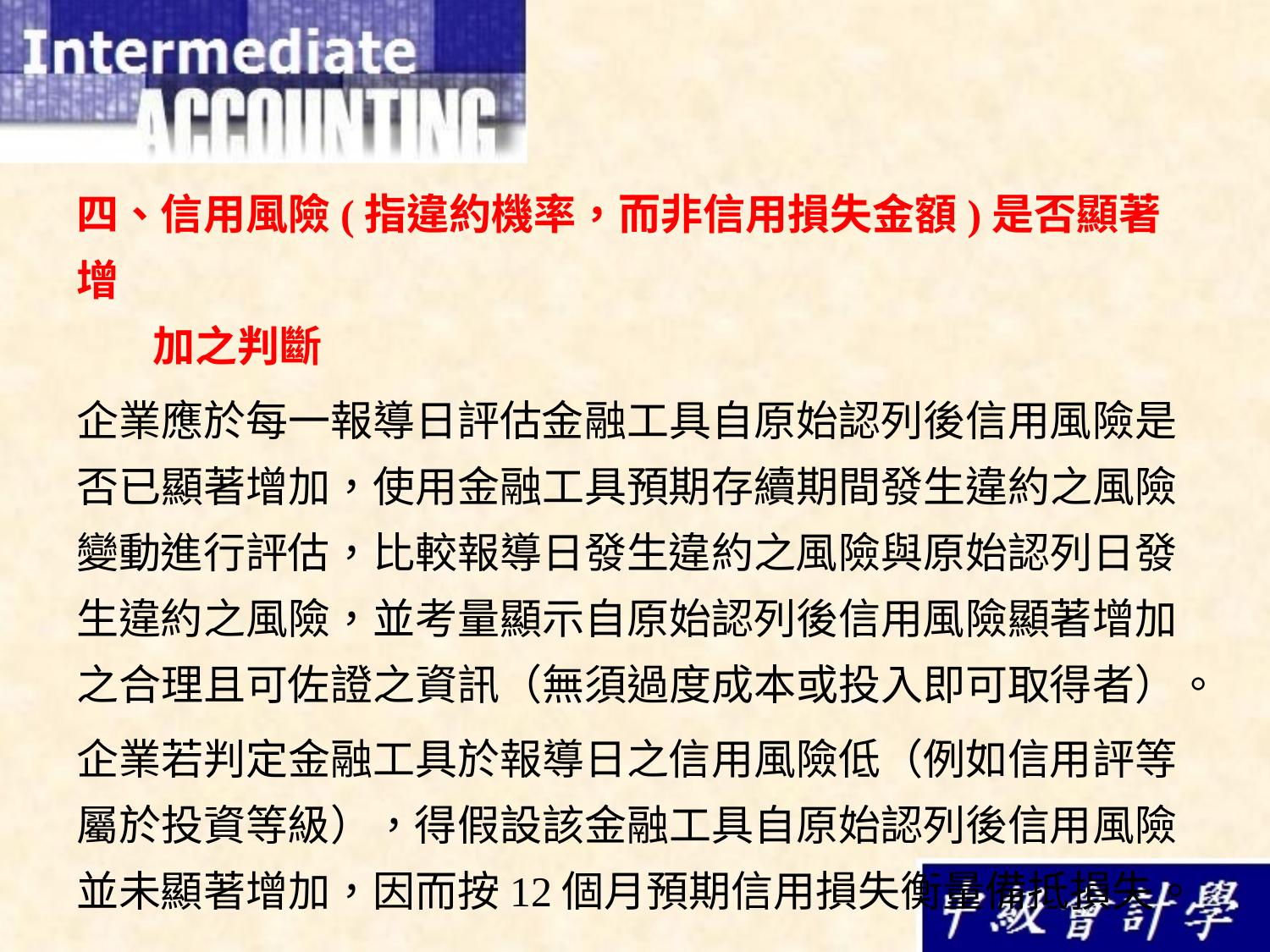

四、信用風險(指違約機率，而非信用損失金額)是否顯著增
        加之判斷
企業應於每一報導日評估金融工具自原始認列後信用風險是否已顯著增加，使用金融工具預期存續期間發生違約之風險變動進行評估，比較報導日發生違約之風險與原始認列日發生違約之風險，並考量顯示自原始認列後信用風險顯著增加之合理且可佐證之資訊（無須過度成本或投入即可取得者）。
企業若判定金融工具於報導日之信用風險低（例如信用評等屬於投資等級），得假設該金融工具自原始認列後信用風險並未顯著增加，因而按12個月預期信用損失衡量備抵損失。